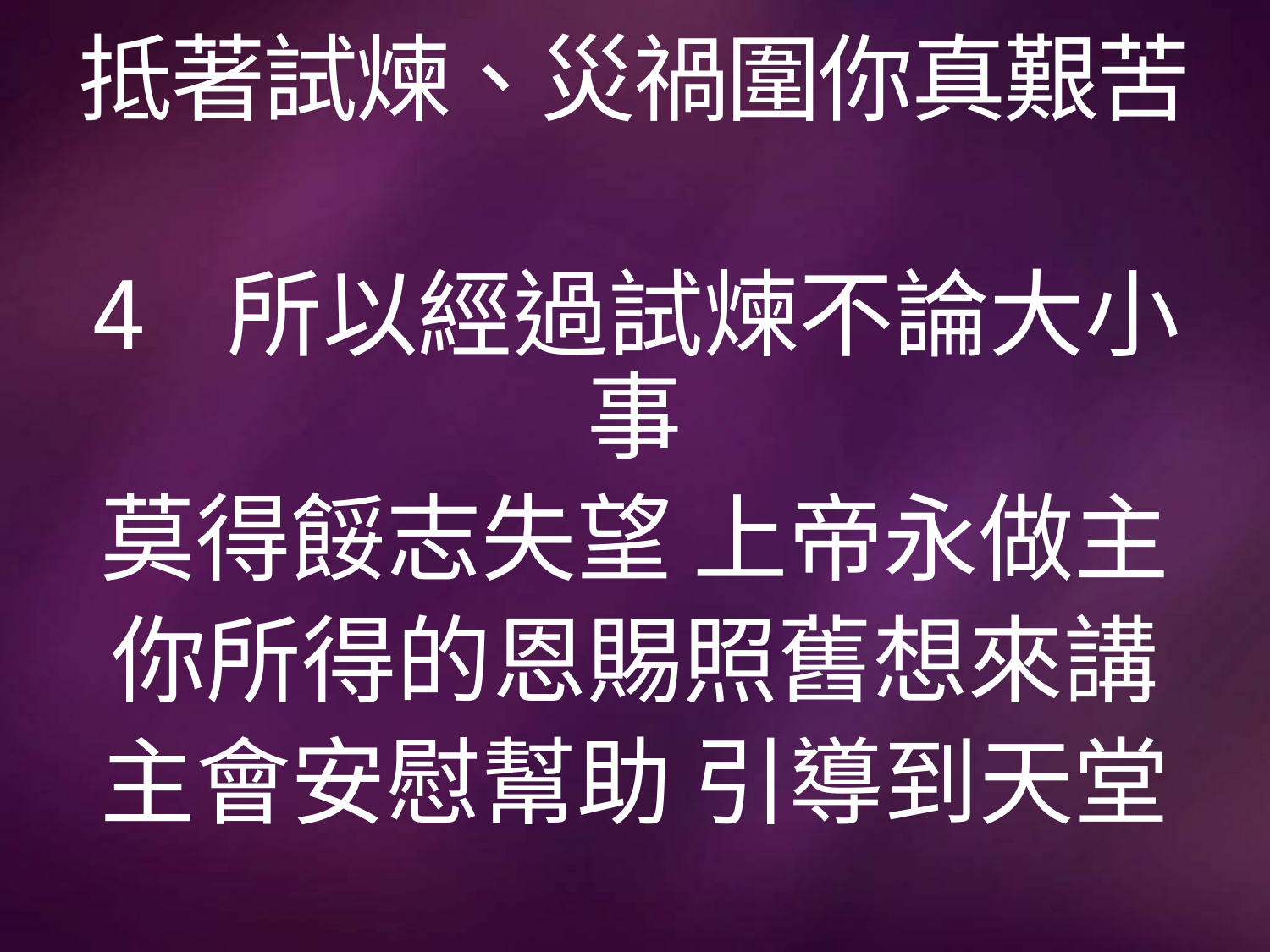

# 抵著試煉、災禍圍你真艱苦
4 所以經過試煉不論大小事
莫得餒志失望 上帝永做主
你所得的恩賜照舊想來講
主會安慰幫助 引導到天堂